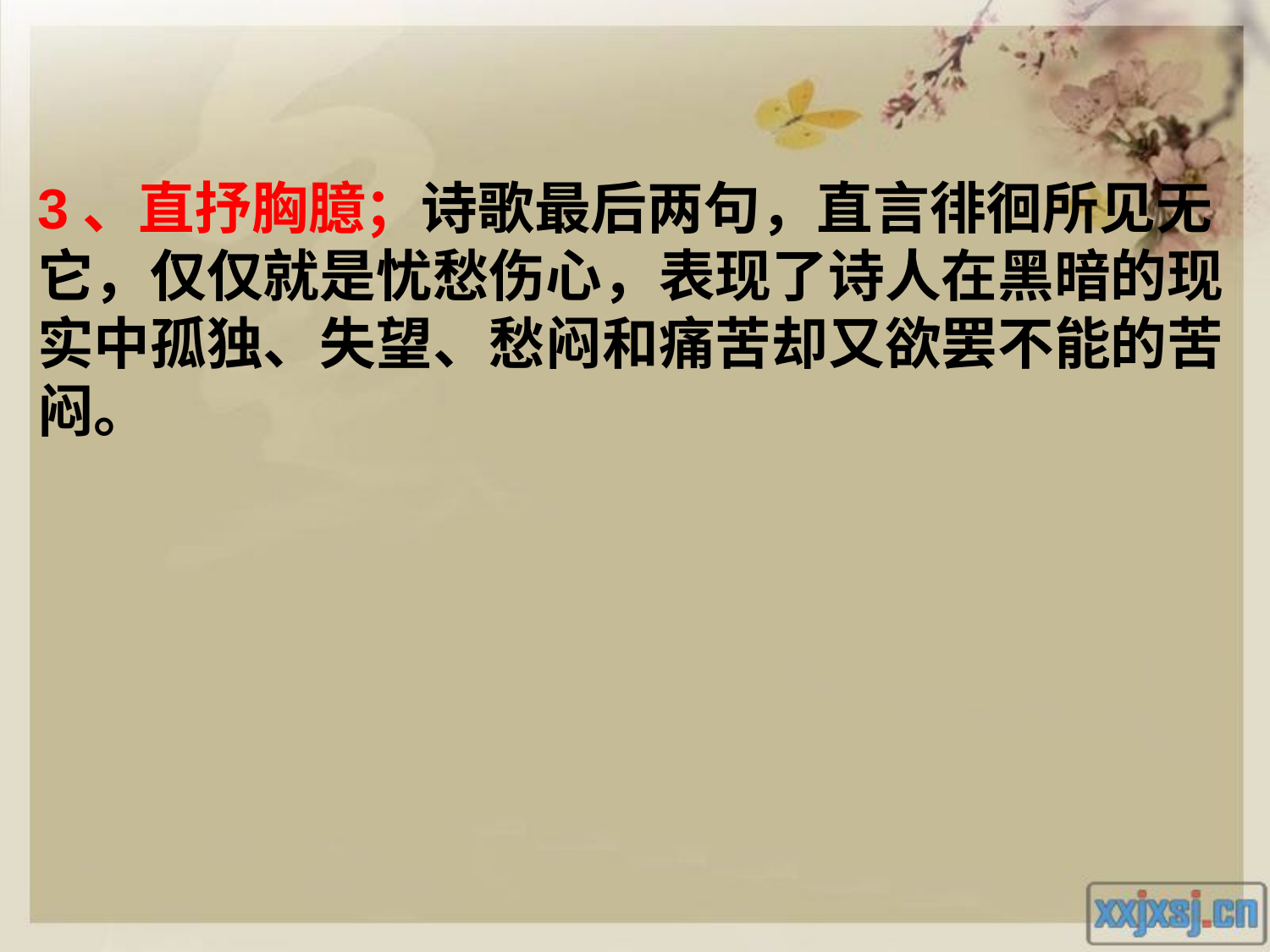

3、直抒胸臆；诗歌最后两句，直言徘徊所见无它，仅仅就是忧愁伤心，表现了诗人在黑暗的现实中孤独、失望、愁闷和痛苦却又欲罢不能的苦闷。